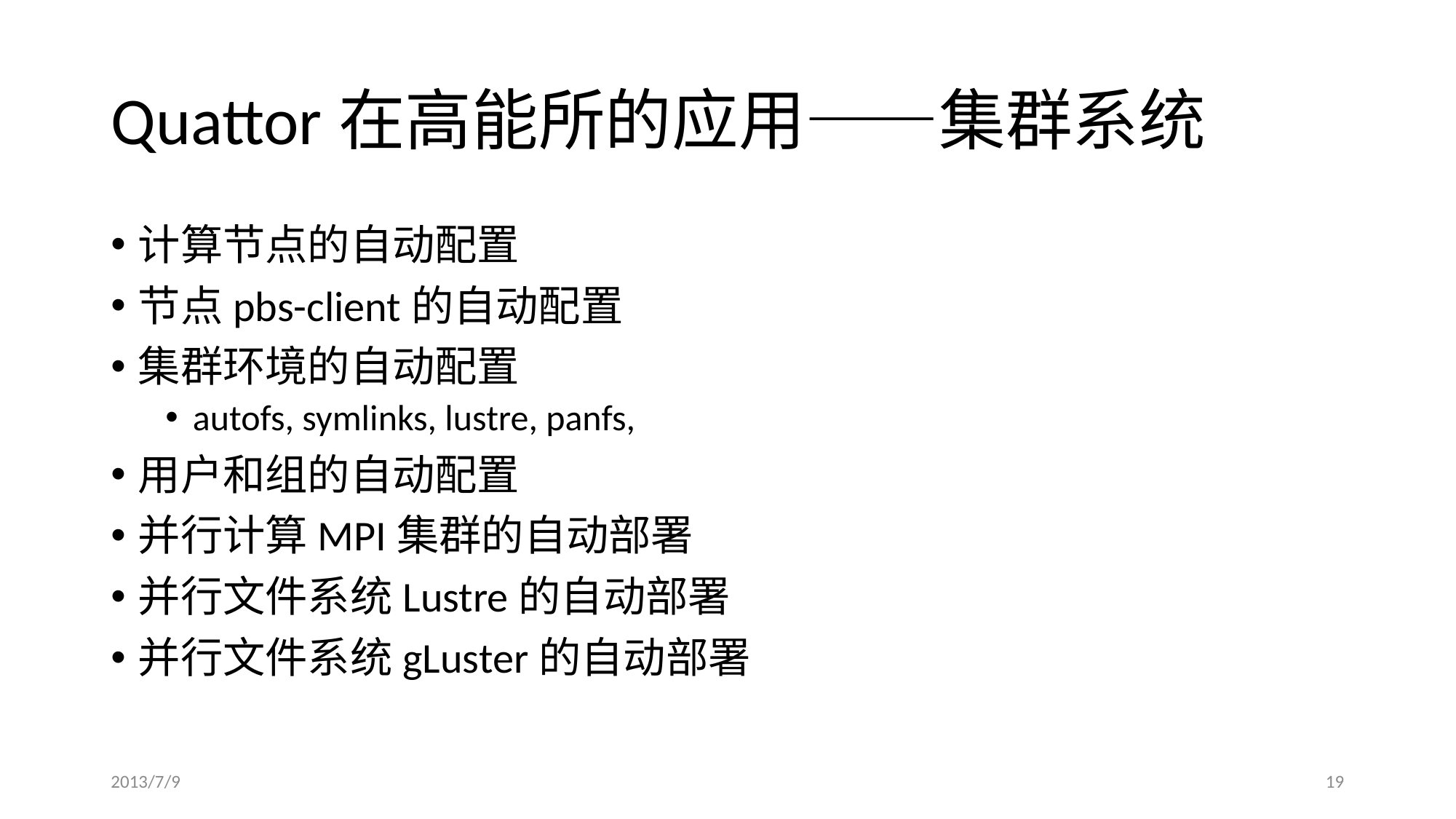

# Quattor在高能所的应用——集群系统
计算节点的自动配置
节点pbs-client的自动配置
集群环境的自动配置
autofs, symlinks, lustre, panfs,
用户和组的自动配置
并行计算MPI集群的自动部署
并行文件系统Lustre的自动部署
并行文件系统gLuster的自动部署
2013/7/9
19